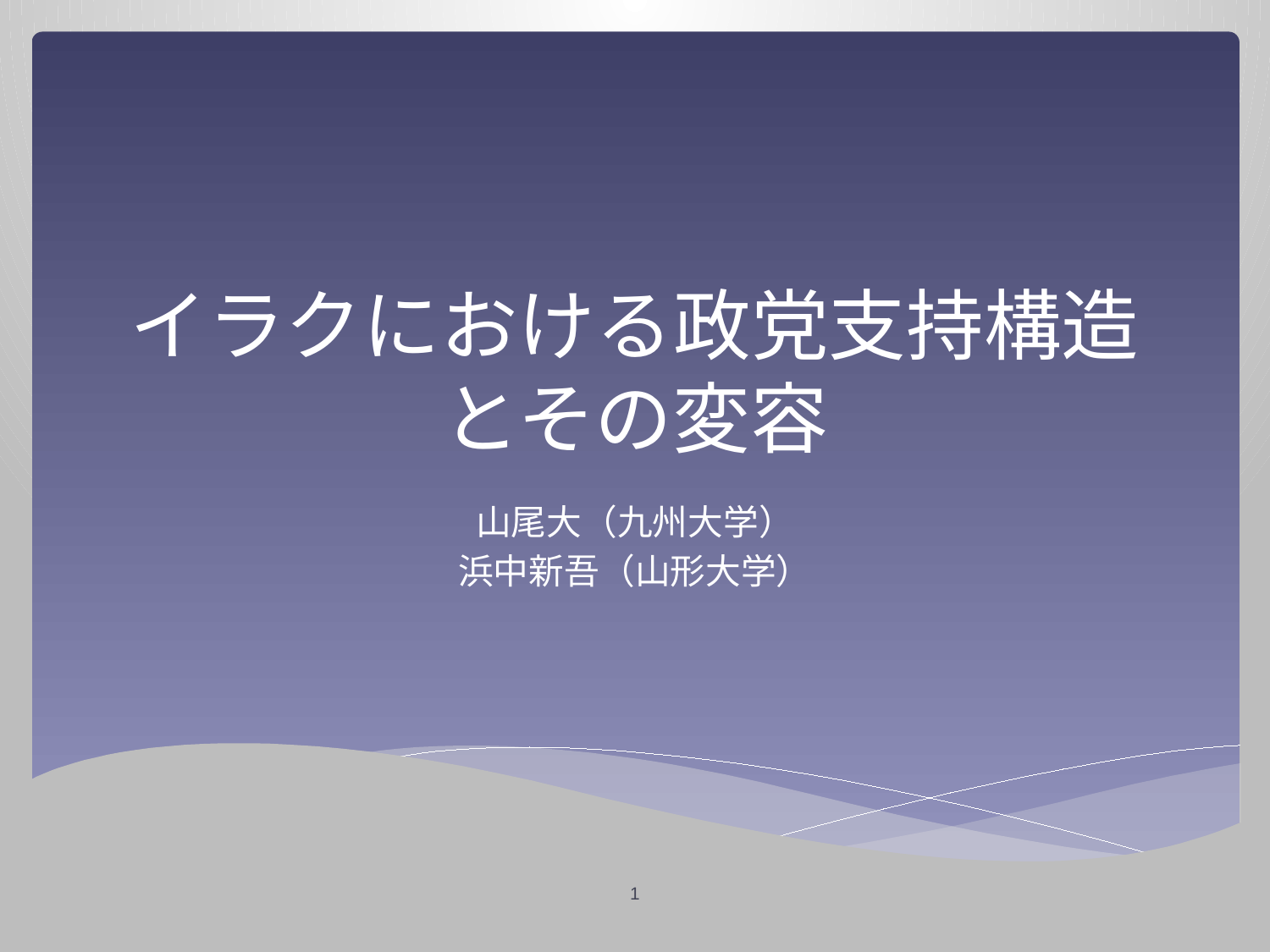

# イラクにおける政党支持構造とその変容
山尾大（九州大学）
浜中新吾（山形大学）
1